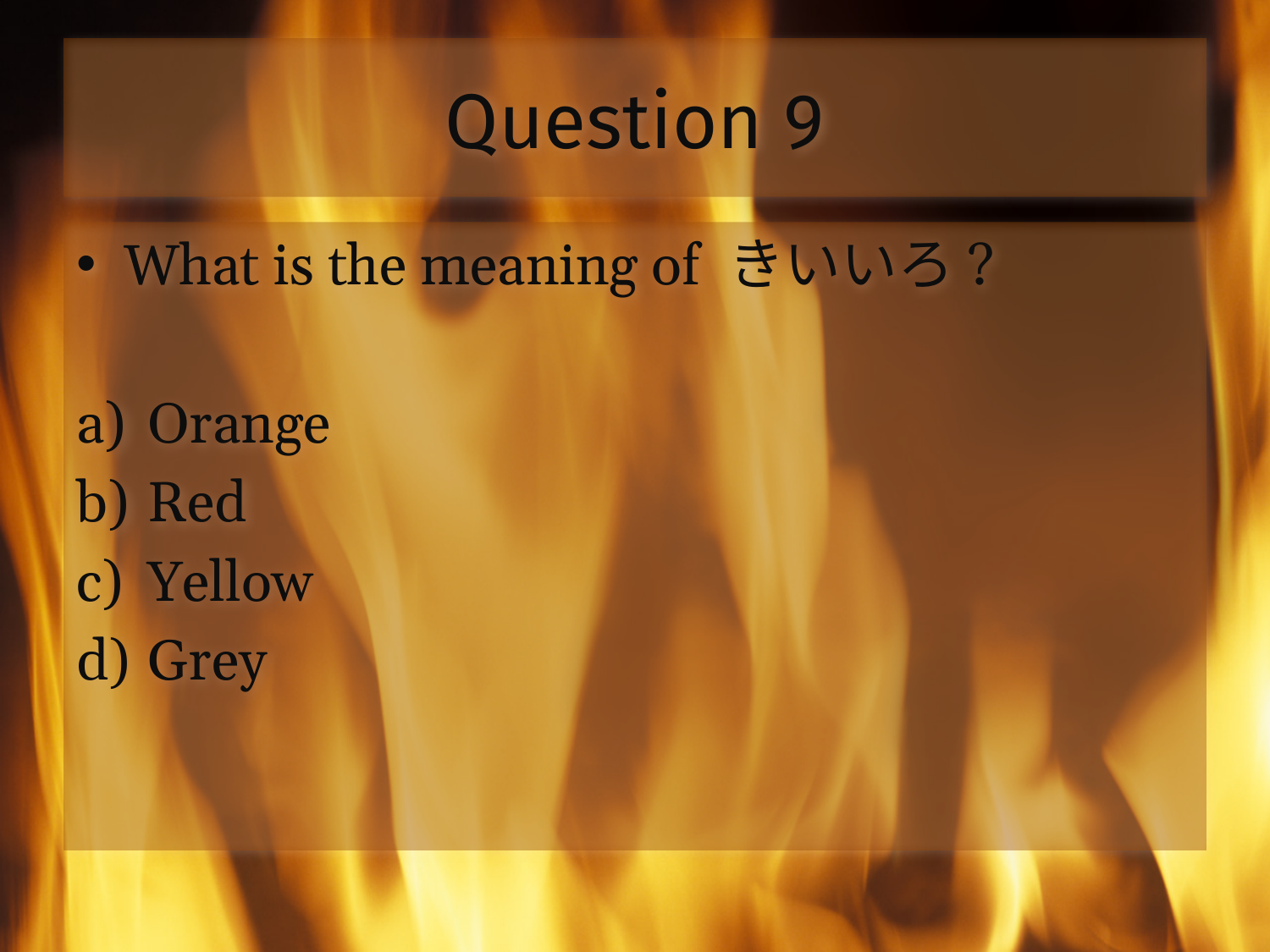

# Question 9
What is the meaning of きいいろ?

Orange
Red
Yellow
Grey